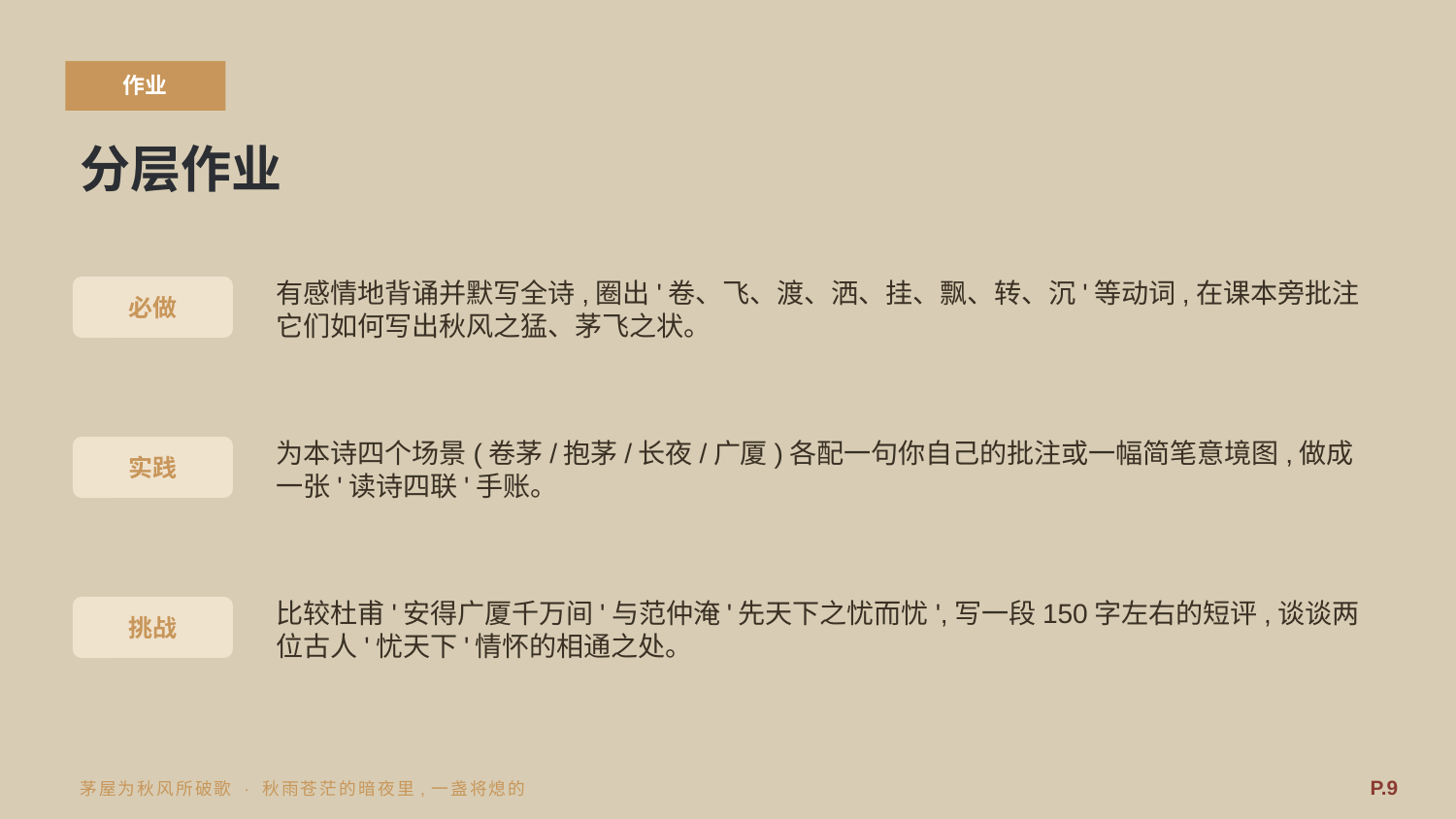

作业

分层作业
有感情地背诵并默写全诗,圈出'卷、飞、渡、洒、挂、飘、转、沉'等动词,在课本旁批注它们如何写出秋风之猛、茅飞之状。
必做

为本诗四个场景(卷茅/抱茅/长夜/广厦)各配一句你自己的批注或一幅简笔意境图,做成一张'读诗四联'手账。
实践

比较杜甫'安得广厦千万间'与范仲淹'先天下之忧而忧',写一段150字左右的短评,谈谈两位古人'忧天下'情怀的相通之处。
挑战

P.9
茅屋为秋风所破歌 · 秋雨苍茫的暗夜里,一盏将熄的